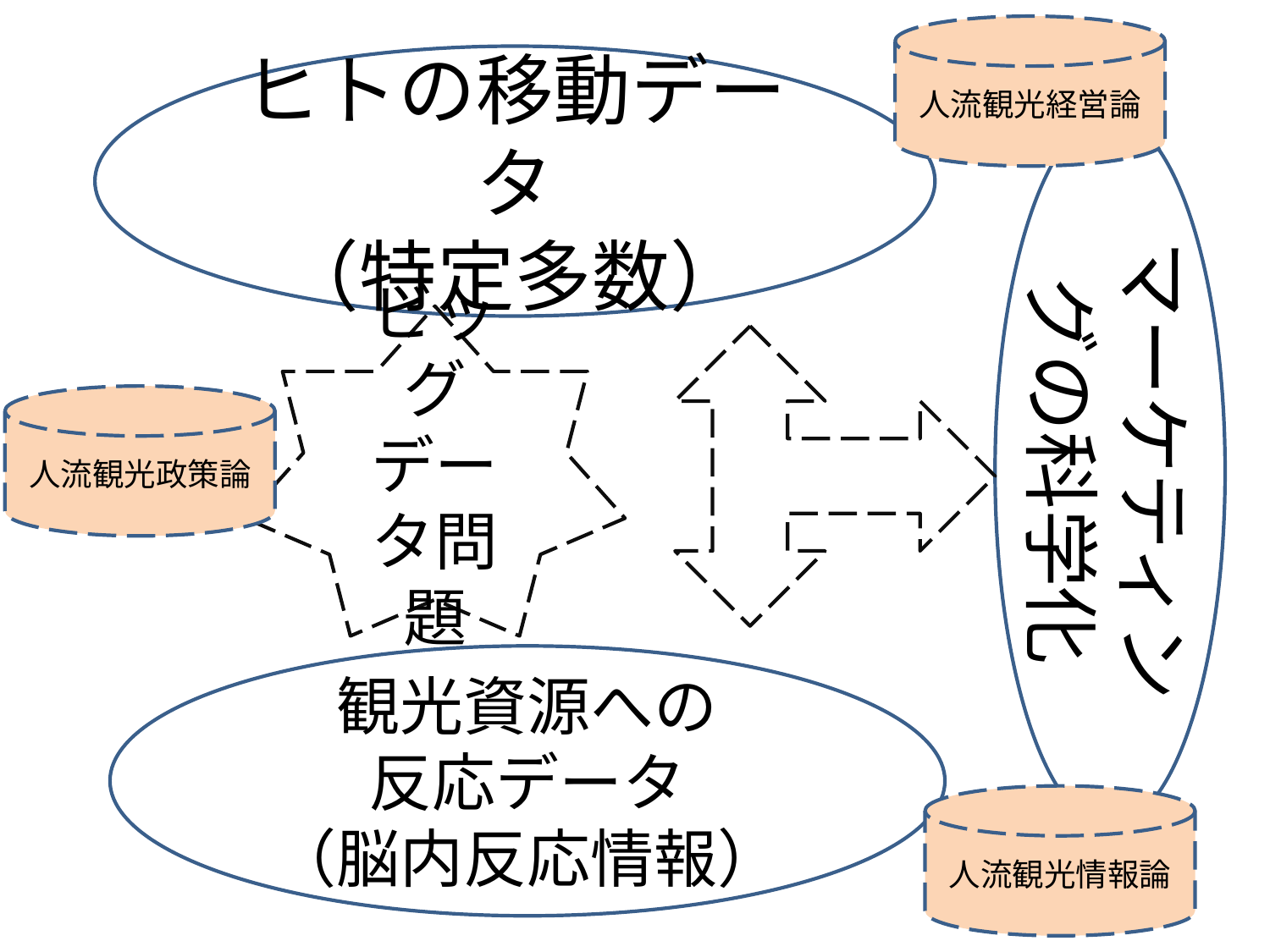

人流観光経営論
ヒトの移動データ
（特定多数）
マーケティングの科学化
ビッグデータ問題

人流観光政策論
観光資源への
反応データ
（脳内反応情報）
人流観光情報論